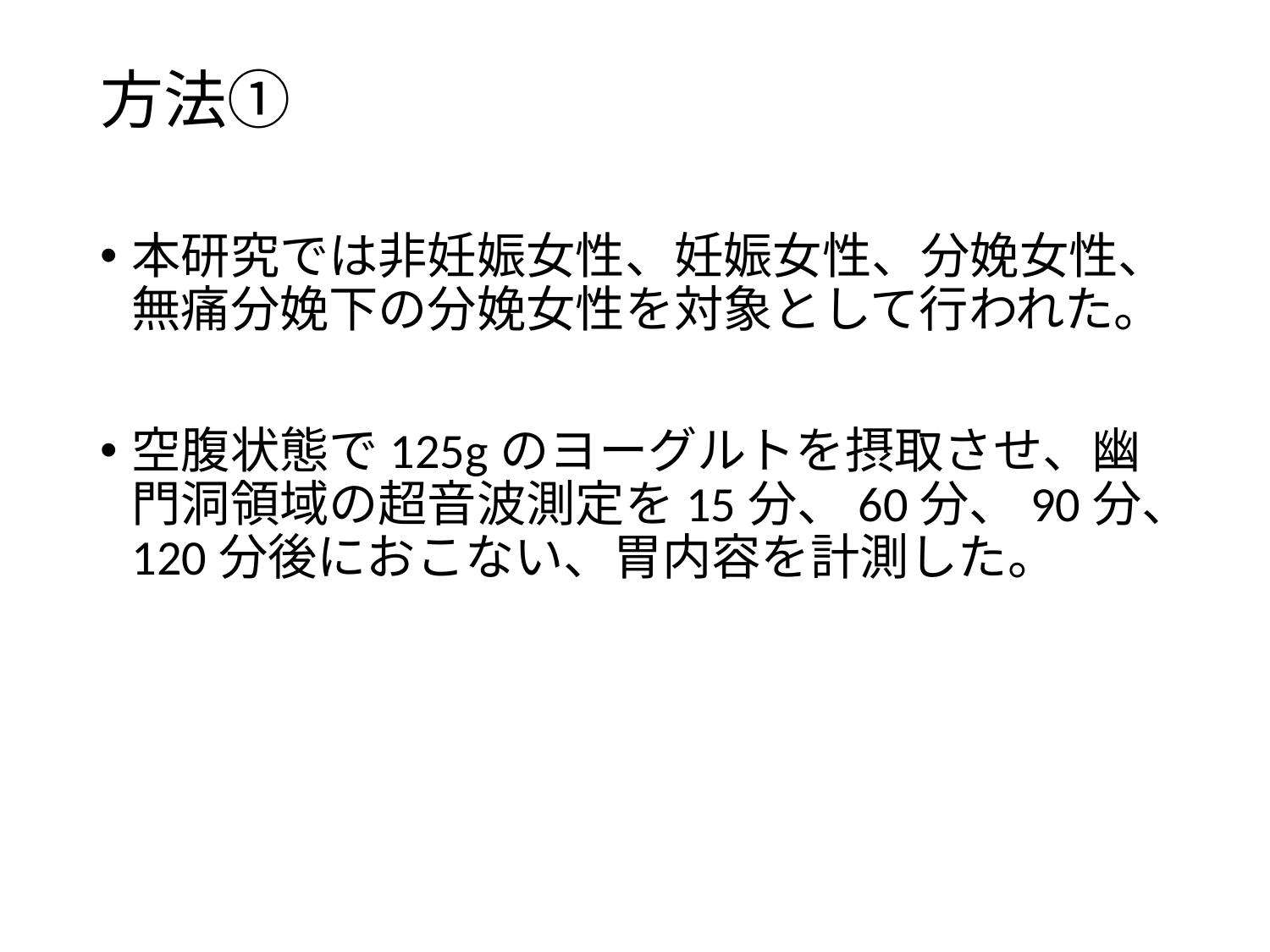

# 方法①
本研究では非妊娠女性、妊娠女性、分娩女性、無痛分娩下の分娩女性を対象として行われた。

空腹状態で125gのヨーグルトを摂取させ、幽門洞領域の超音波測定を15分、60分、90分、120分後におこない、胃内容を計測した。